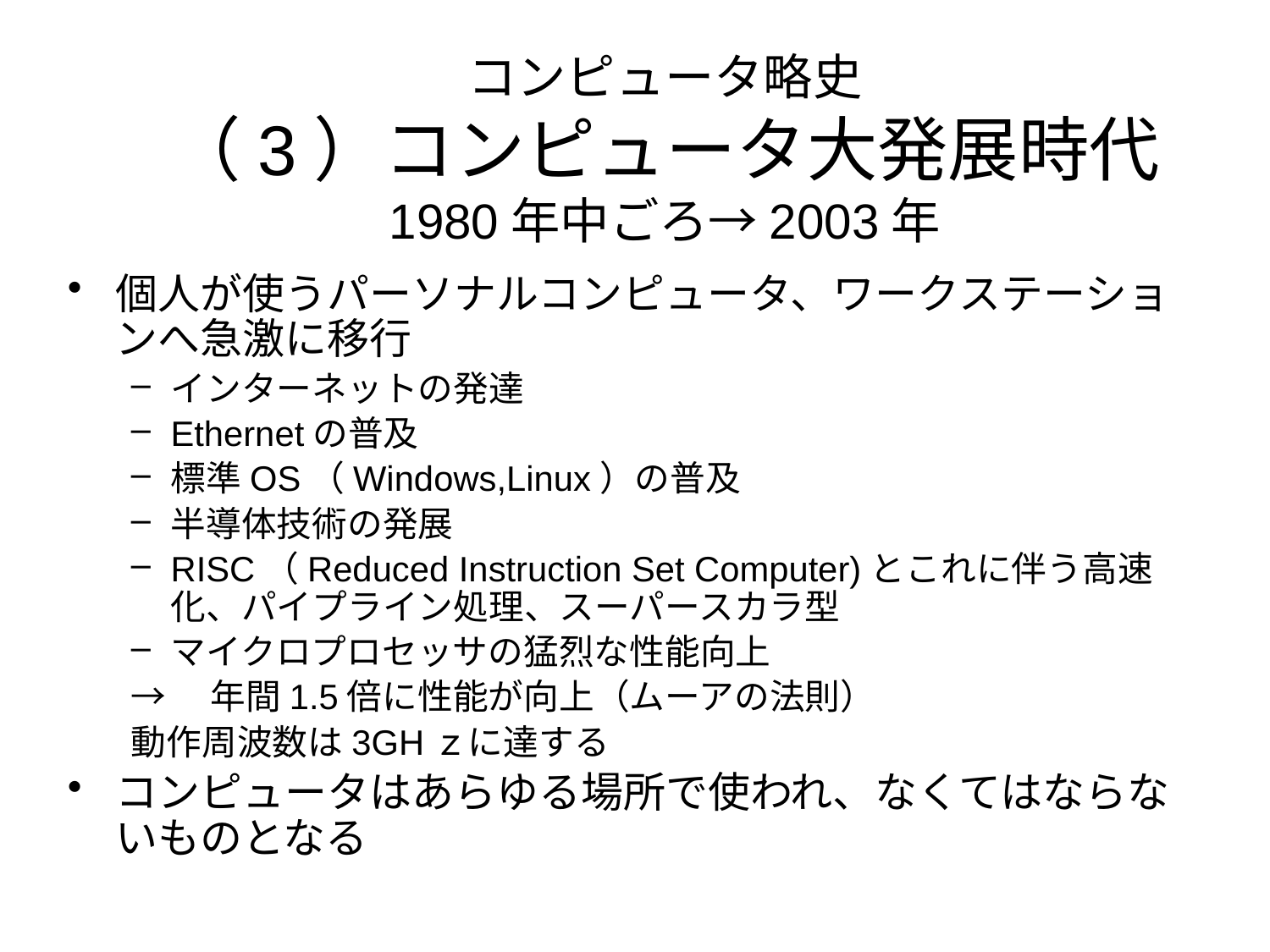

コンピュータ略史
（3）コンピュータ大発展時代
1980年中ごろ→2003年
個人が使うパーソナルコンピュータ、ワークステーションへ急激に移行
インターネットの発達
Ethernetの普及
標準OS（Windows,Linux）の普及
半導体技術の発展
RISC（Reduced Instruction Set Computer)とこれに伴う高速化、パイプライン処理、スーパースカラ型
マイクロプロセッサの猛烈な性能向上
→　年間1.5倍に性能が向上（ムーアの法則）
動作周波数は3GHｚに達する
コンピュータはあらゆる場所で使われ、なくてはならないものとなる